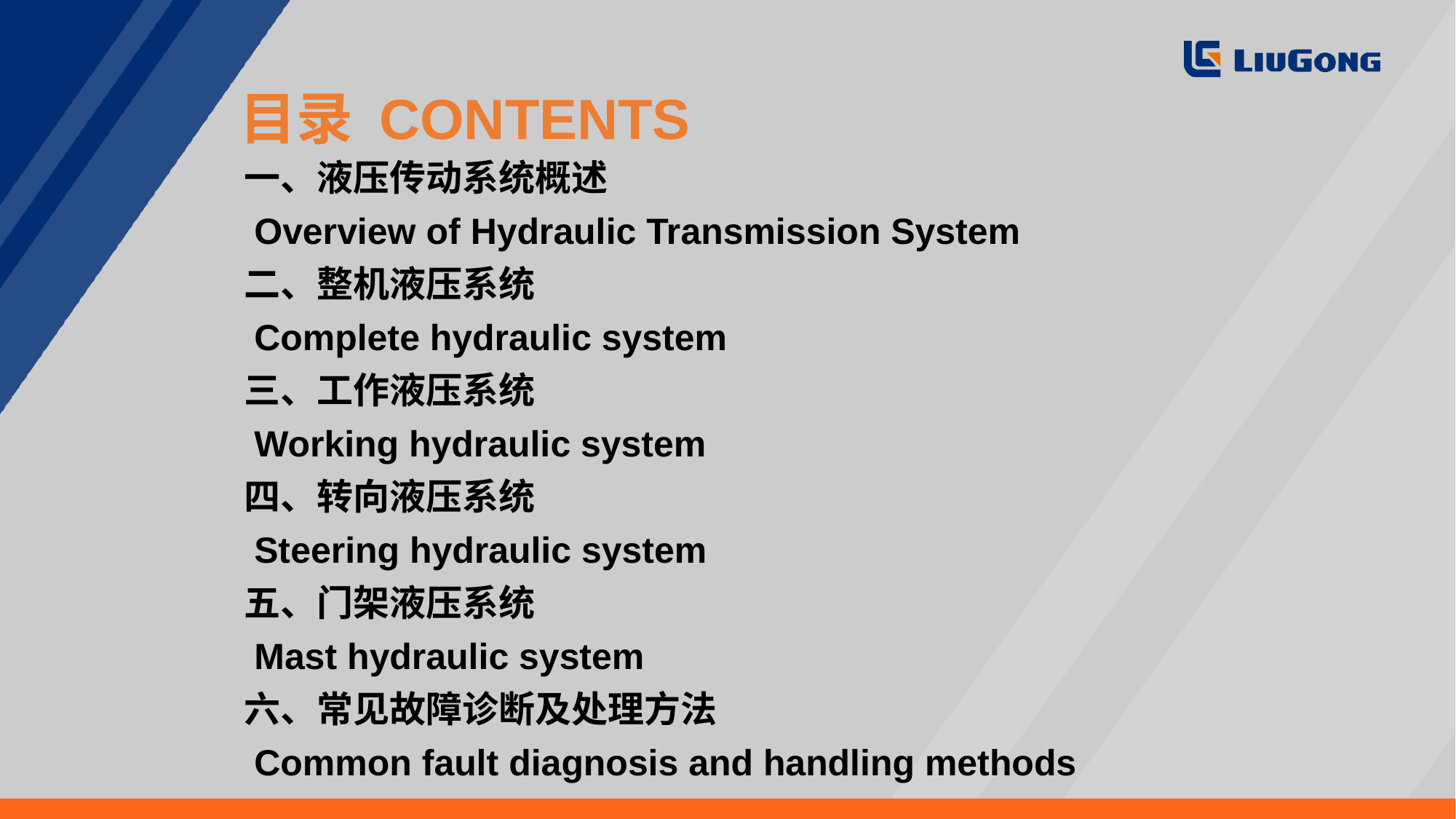

一、液压传动系统概述
 Overview of Hydraulic Transmission System
二、整机液压系统
 Complete hydraulic system
三、工作液压系统
 Working hydraulic system
四、转向液压系统
 Steering hydraulic system
五、门架液压系统
 Mast hydraulic system
六、常见故障诊断及处理方法
 Common fault diagnosis and handling methods